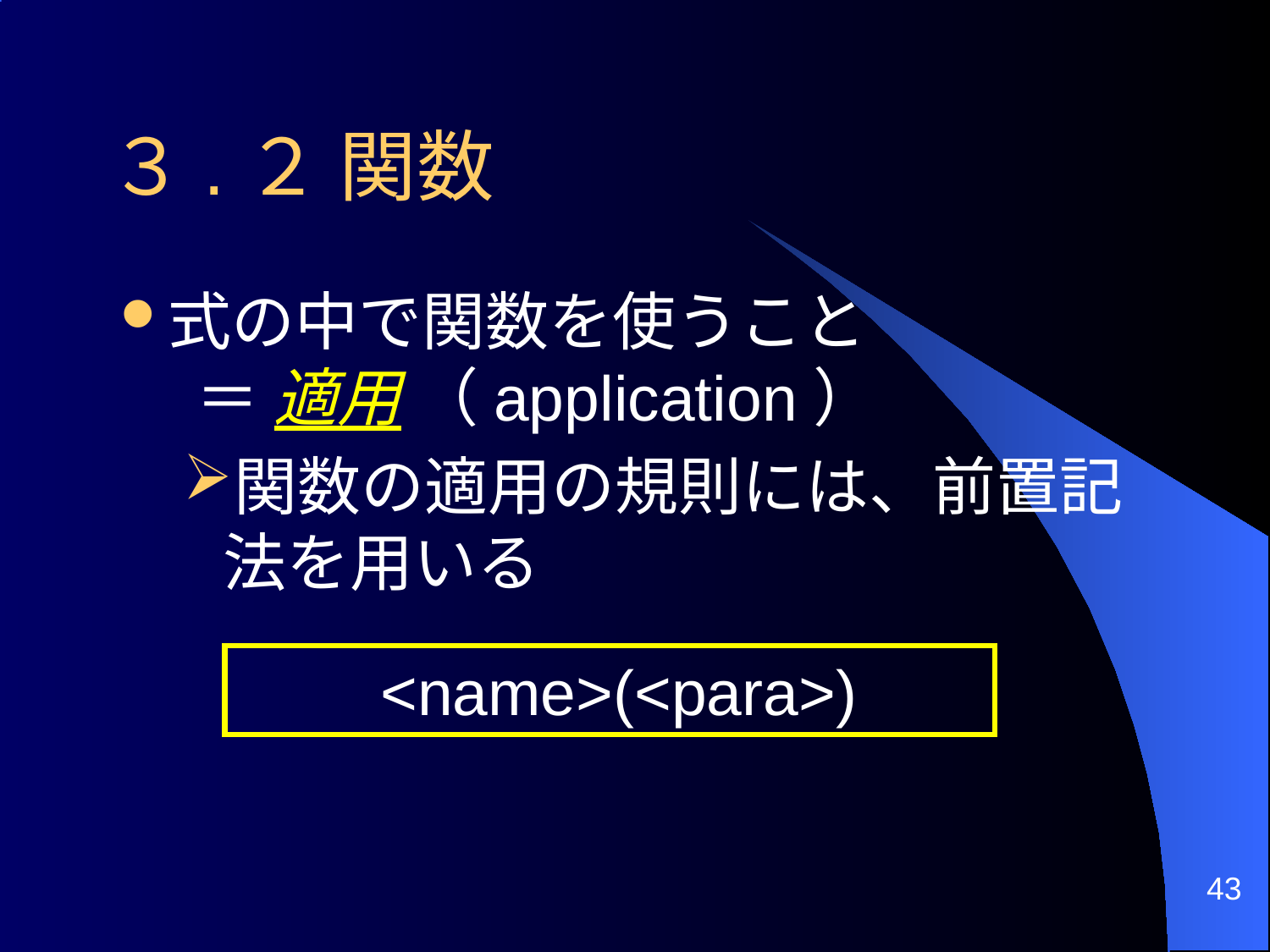

# ３.２ 関数
式の中で関数を使うこと
  ＝ 適用 （application）
関数の適用の規則には、前置記法を用いる
 <name>(<para>)
43